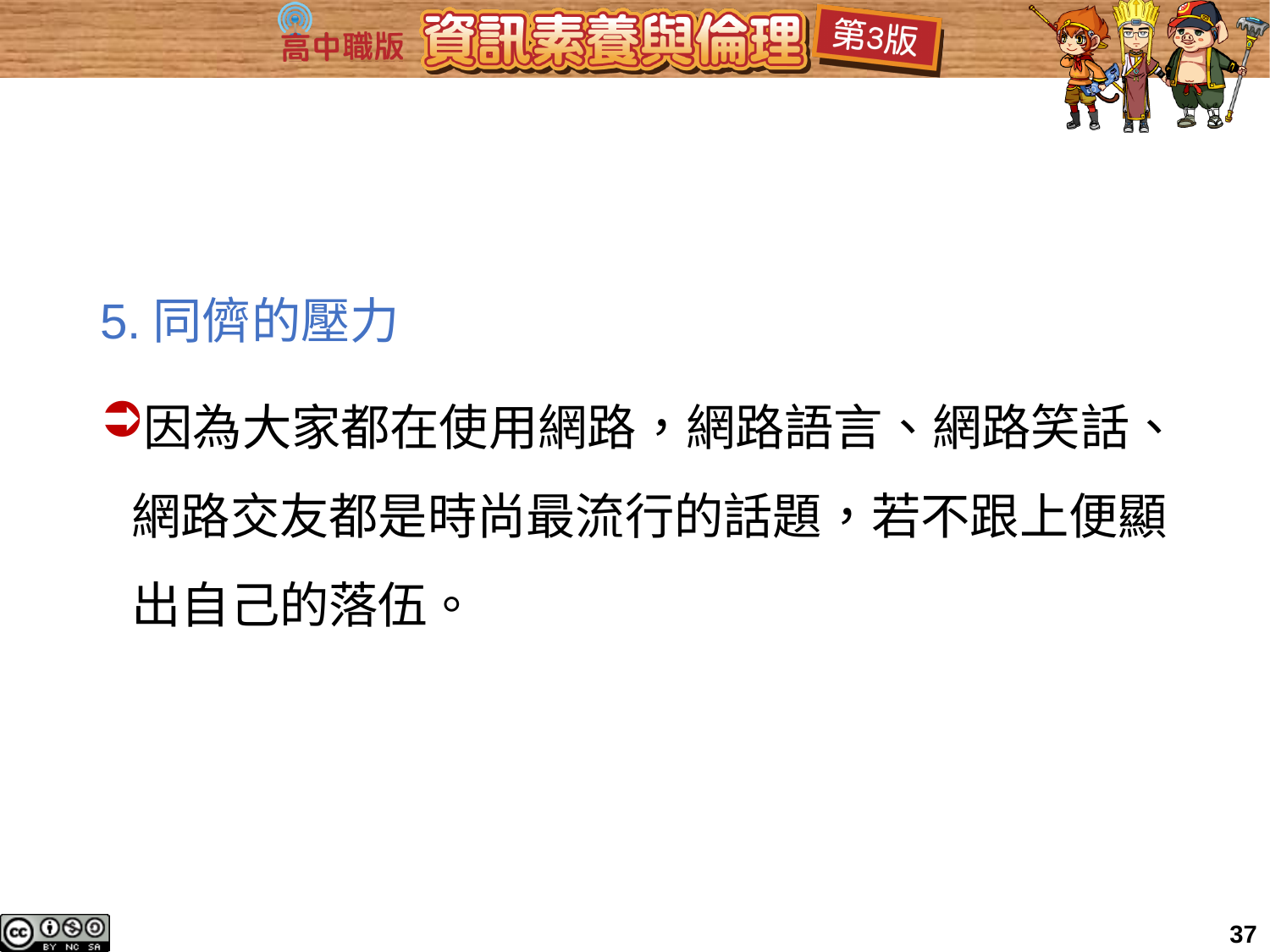

#
5.同儕的壓力
因為大家都在使用網路，網路語言、網路笑話、網路交友都是時尚最流行的話題，若不跟上便顯出自己的落伍。
37